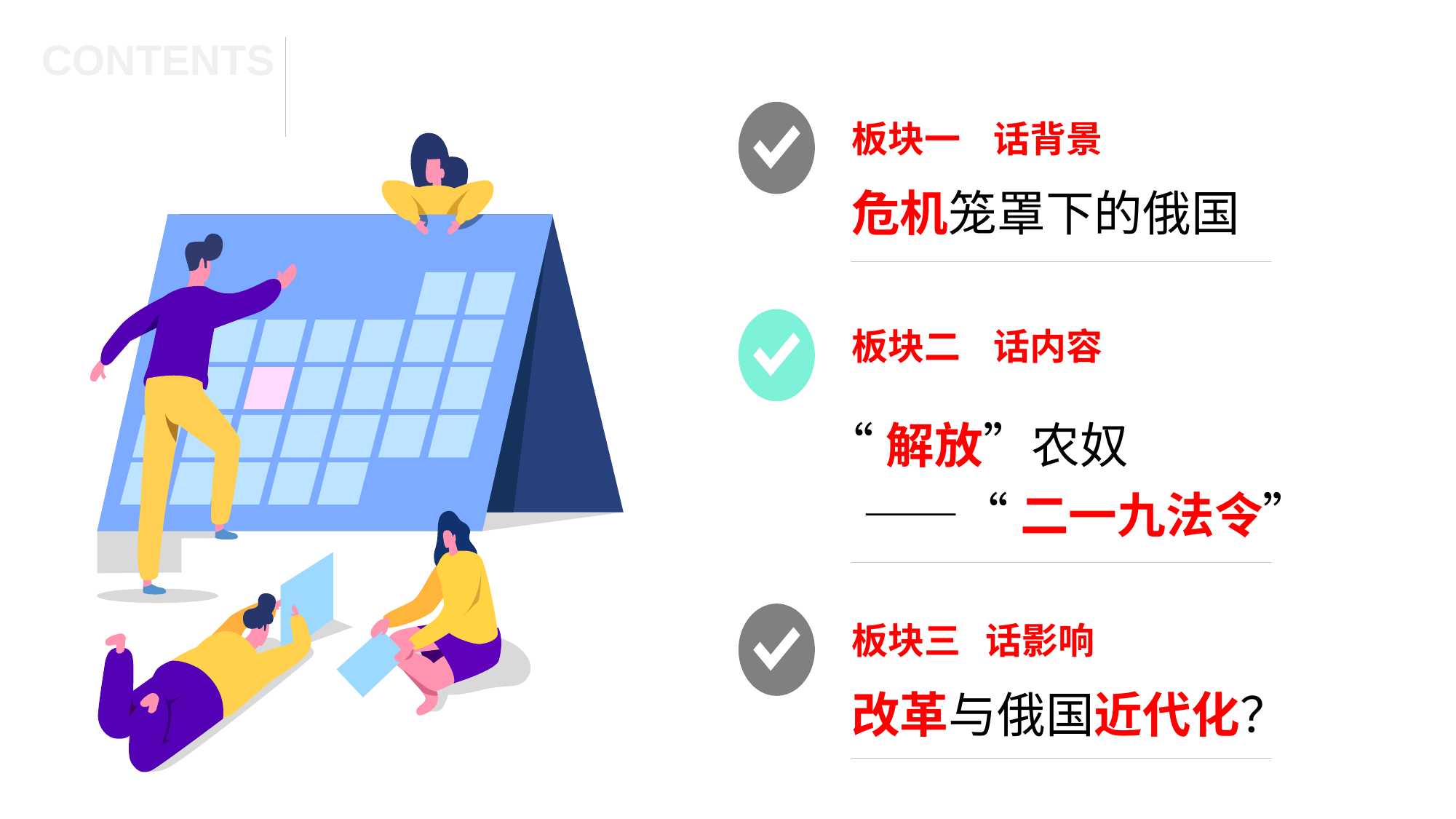

CON TENTS
板块一    话背景

危机笼罩下的俄国
板块二    话内容

“解放”农奴
——“二一九法令”
板块三    话影响

改革与俄国近代化？